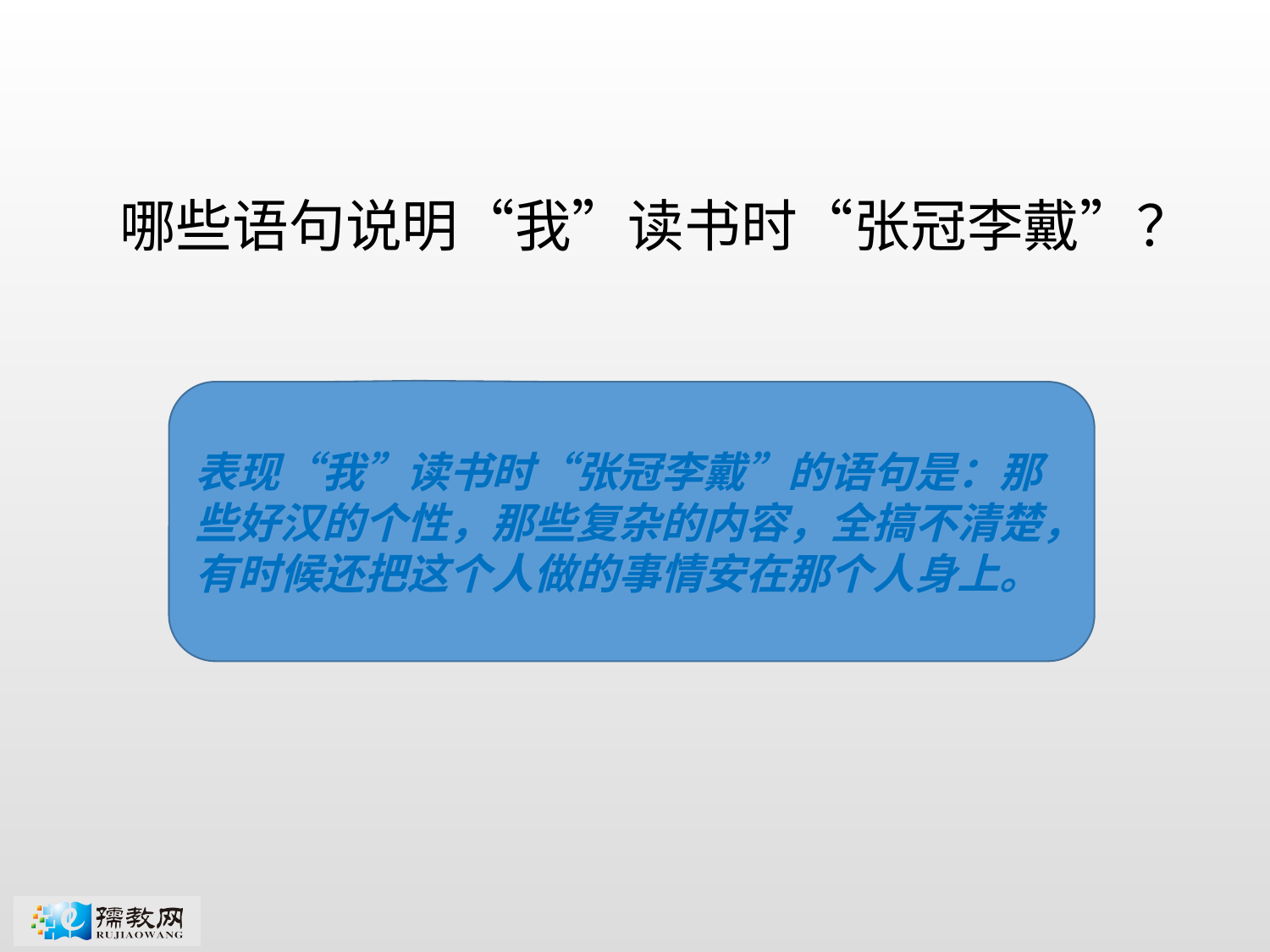

哪些语句说明“我”读书时“张冠李戴”？
表现“我”读书时“张冠李戴”的语句是：那些好汉的个性，那些复杂的内容，全搞不清楚，有时候还把这个人做的事情安在那个人身上。